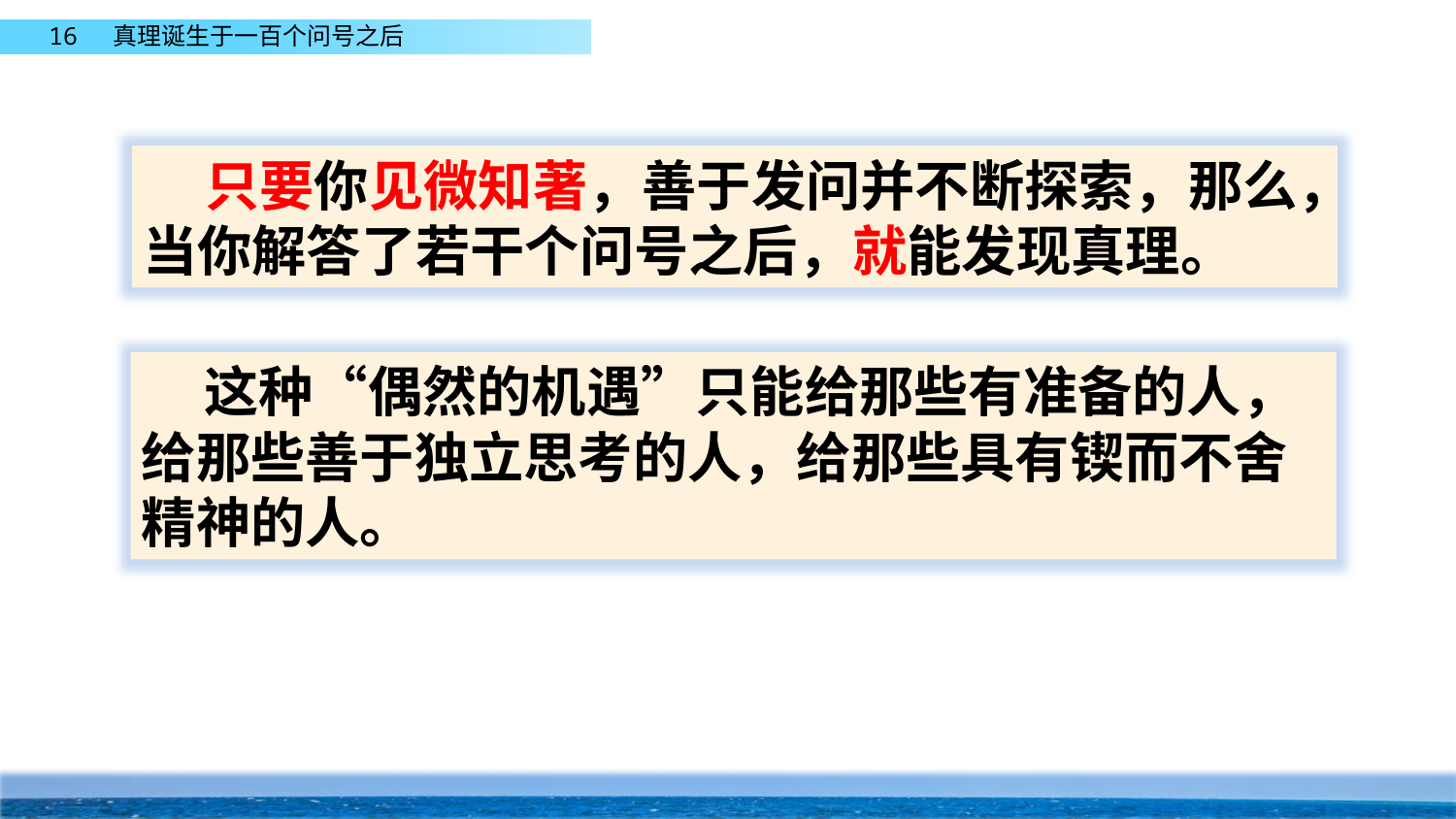

只要你见微知著，善于发问并不断探索，那么，当你解答了若干个问号之后，就能发现真理。
    这种“偶然的机遇”只能给那些有准备的人，给那些善于独立思考的人，给那些具有锲而不舍精神的人。